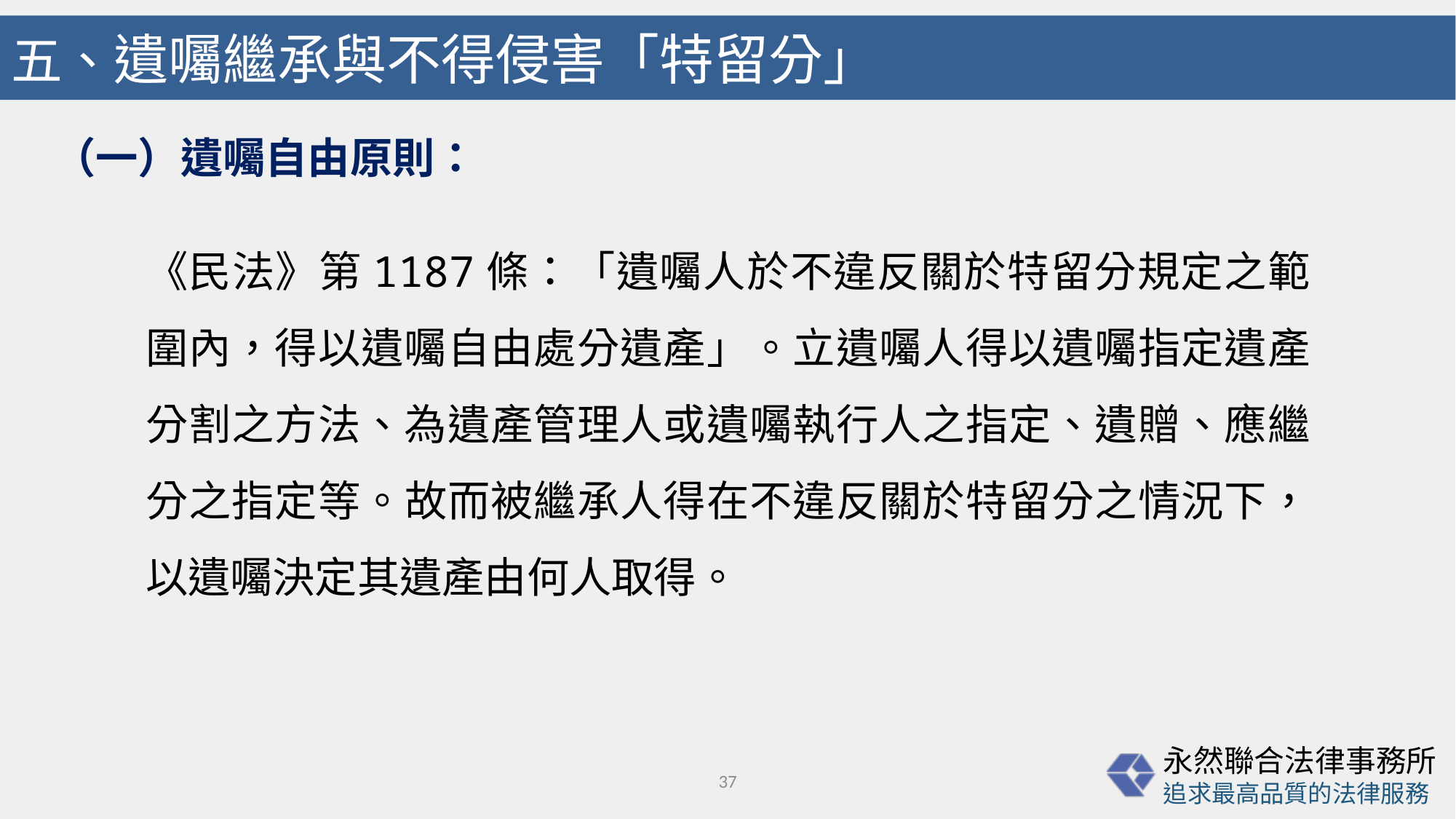

# 五、遺囑繼承與不得侵害「特留分」
（一）遺囑自由原則：
《民法》第1187條：「遺囑人於不違反關於特留分規定之範圍內，得以遺囑自由處分遺產」。立遺囑人得以遺囑指定遺產分割之方法、為遺產管理人或遺囑執行人之指定、遺贈、應繼分之指定等。故而被繼承人得在不違反關於特留分之情況下，以遺囑決定其遺產由何人取得。
37